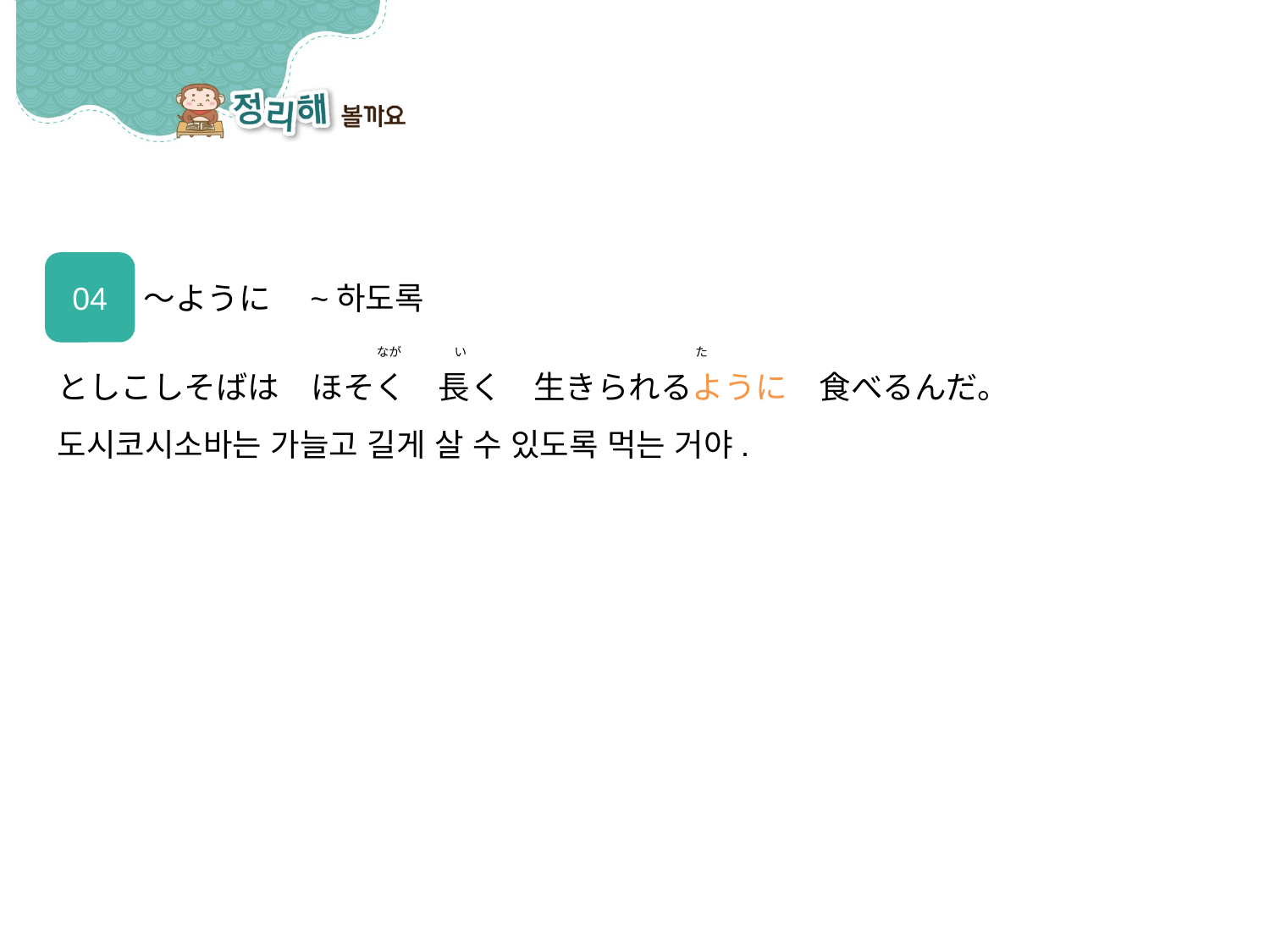

04
～ように　~하도록
としこしそばは　ほそく　長く　生きられるように　食べるんだ。
도시코시소바는 가늘고 길게 살 수 있도록 먹는 거야.
た
い
なが